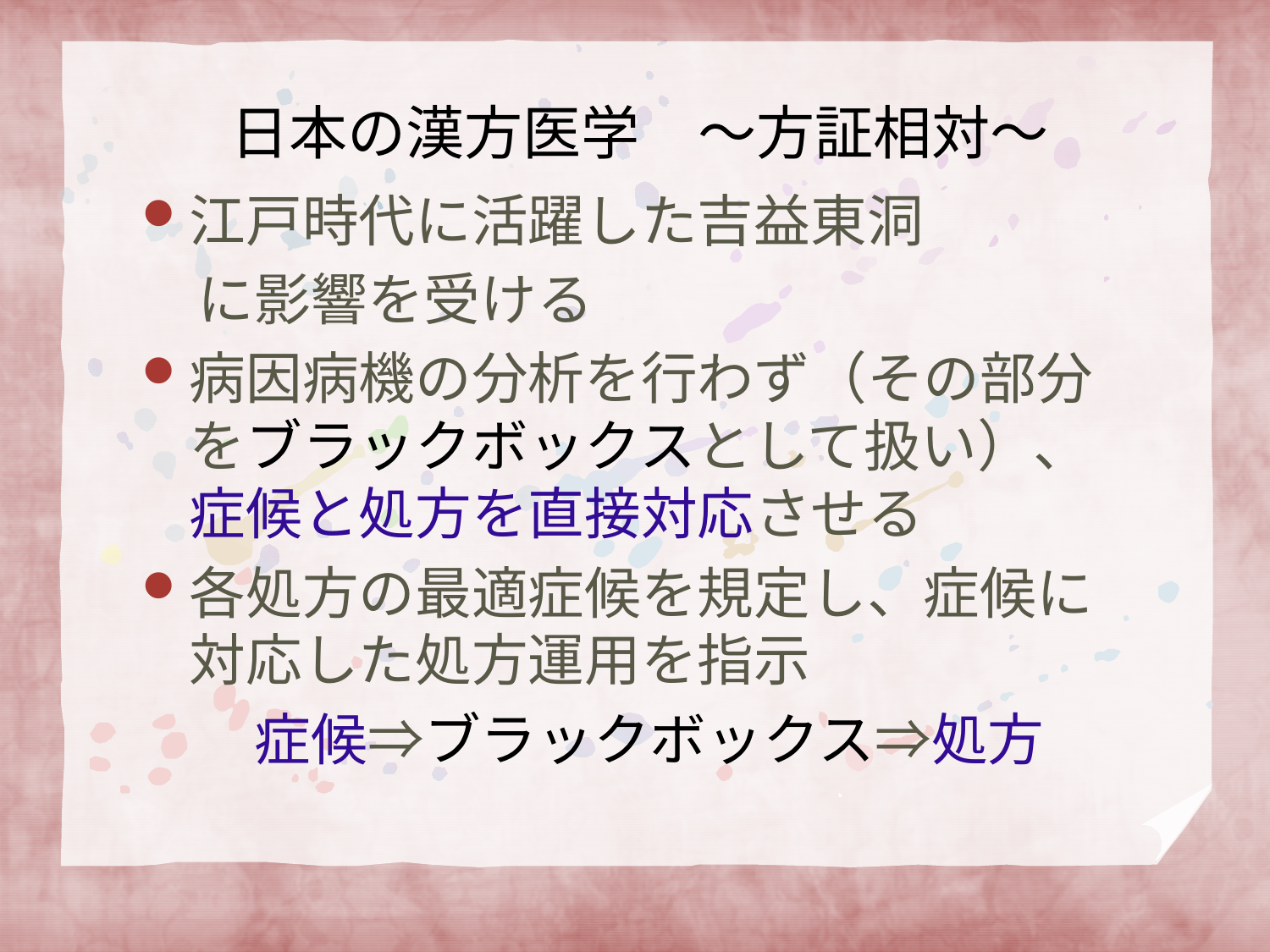

# 日本の漢方医学　～方証相対～
江戸時代に活躍した吉益東洞
　に影響を受ける
病因病機の分析を行わず（その部分をブラックボックスとして扱い）、症候と処方を直接対応させる
各処方の最適症候を規定し、症候に対応した処方運用を指示
　　症候⇒ブラックボックス⇒処方